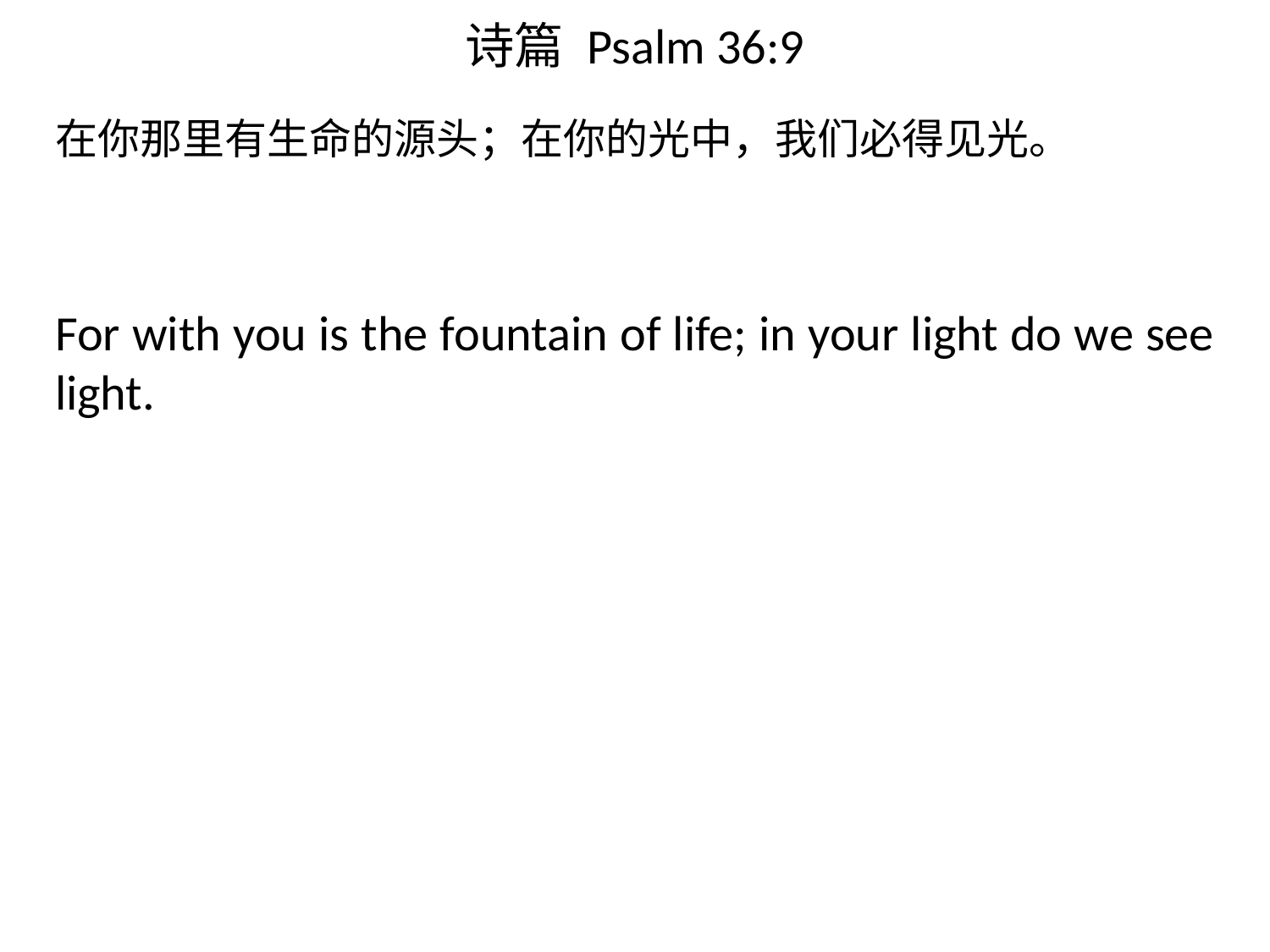

# 诗篇 Psalm 36:9
在你那里有生命的源头；在你的光中，我们必得见光。

For with you is the fountain of life; in your light do we see light.